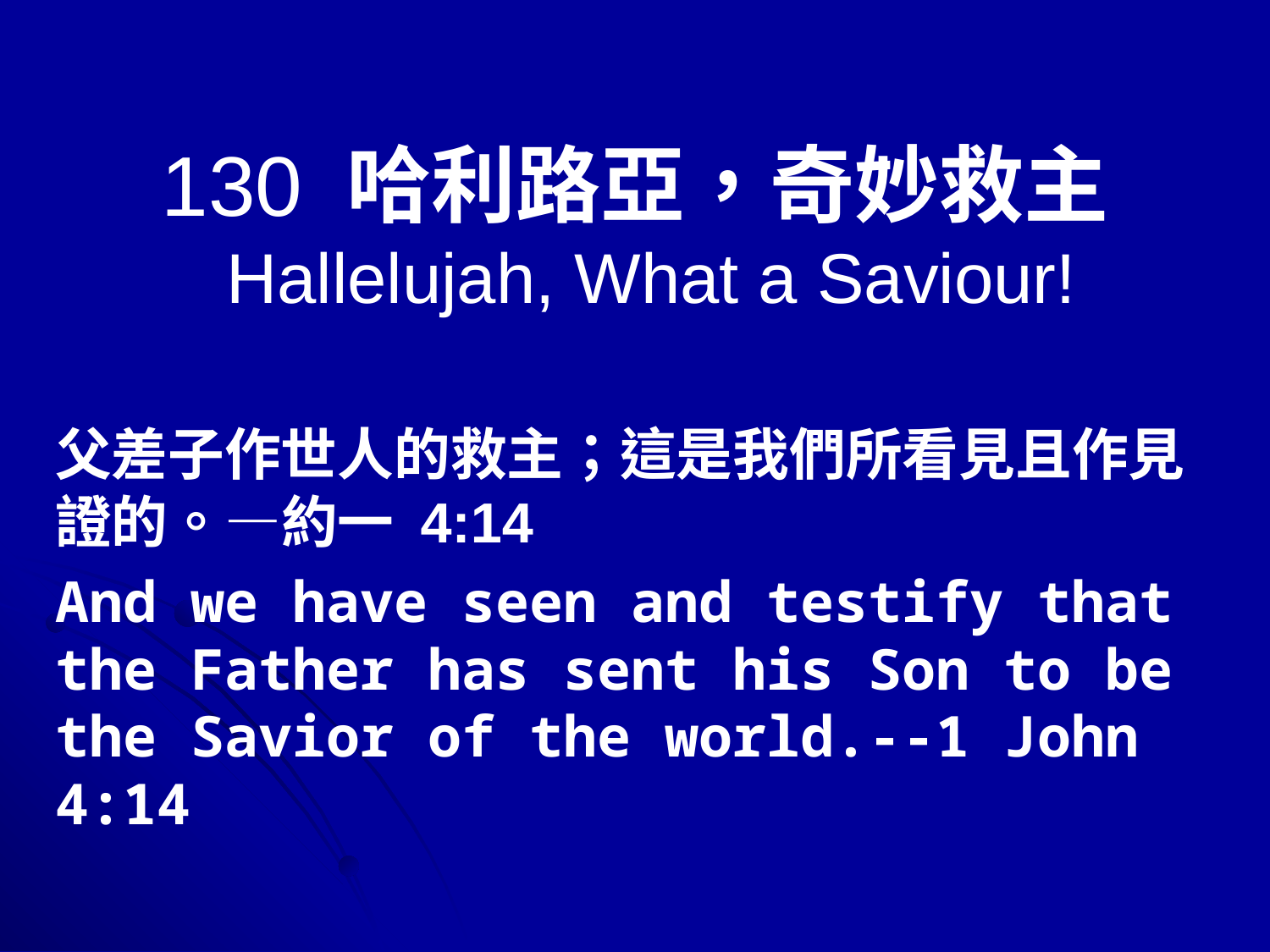

# 130 哈利路亞，奇妙救主 Hallelujah, What a Saviour!
父差子作世人的救主；這是我們所看見且作見 證的。—約一 4:14
And we have seen and testify that the Father has sent his Son to be the Savior of the world.--1 John 4:14